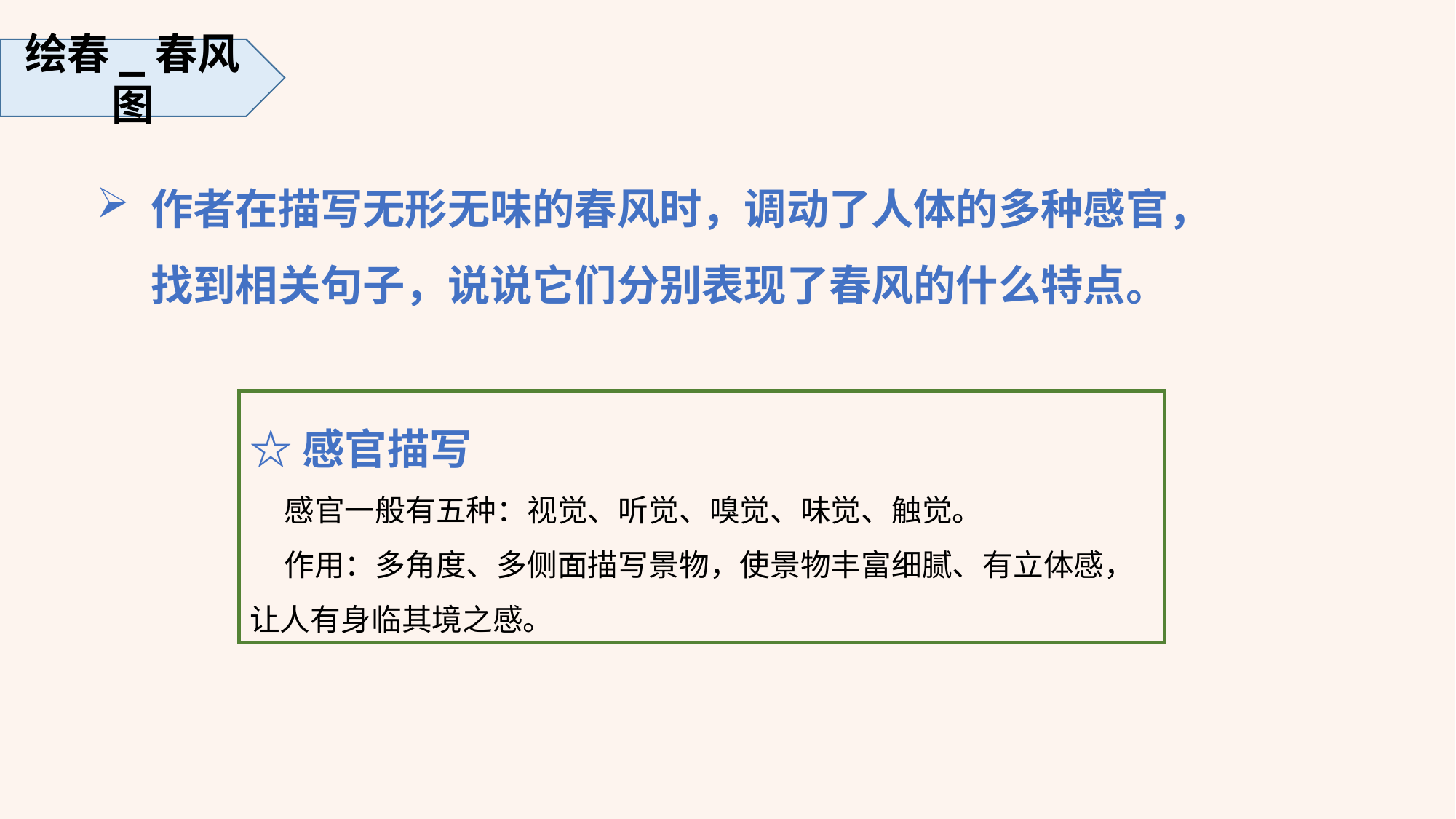

绘春_春风图
作者在描写无形无味的春风时，调动了人体的多种感官，找到相关句子，说说它们分别表现了春风的什么特点。
☆感官描写
    感官一般有五种：视觉、听觉、嗅觉、味觉、触觉。
    作用：多角度、多侧面描写景物，使景物丰富细腻、有立体感，让人有身临其境之感。